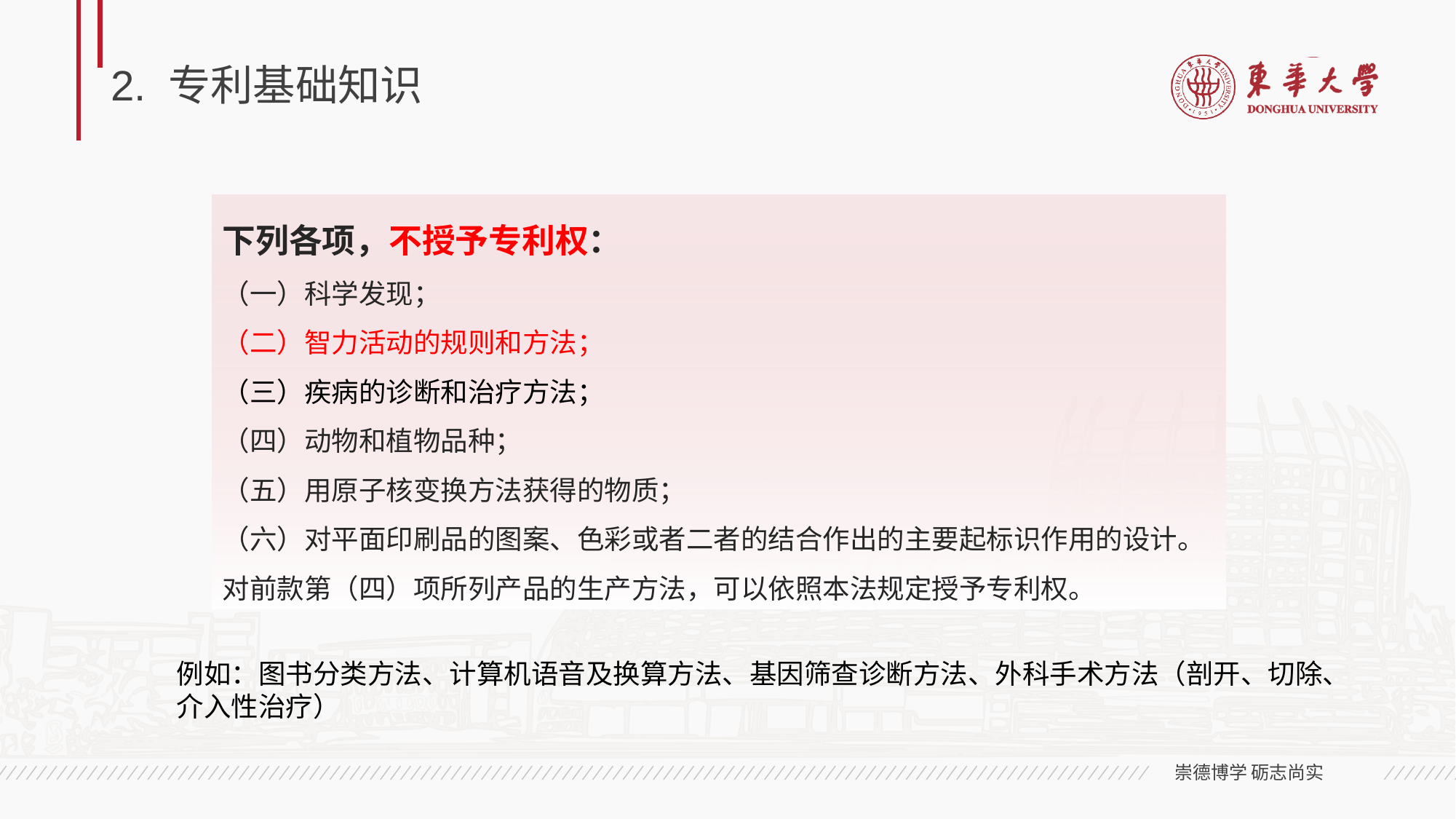

# 2. 专利基础知识
下列各项，不授予专利权：
（一）科学发现；
（二）智力活动的规则和方法；
（三）疾病的诊断和治疗方法；
（四）动物和植物品种；
（五）用原子核变换方法获得的物质；
（六）对平面印刷品的图案、色彩或者二者的结合作出的主要起标识作用的设计。
对前款第（四）项所列产品的生产方法，可以依照本法规定授予专利权。
例如：图书分类方法、计算机语音及换算方法、基因筛查诊断方法、外科手术方法（剖开、切除、介入性治疗）